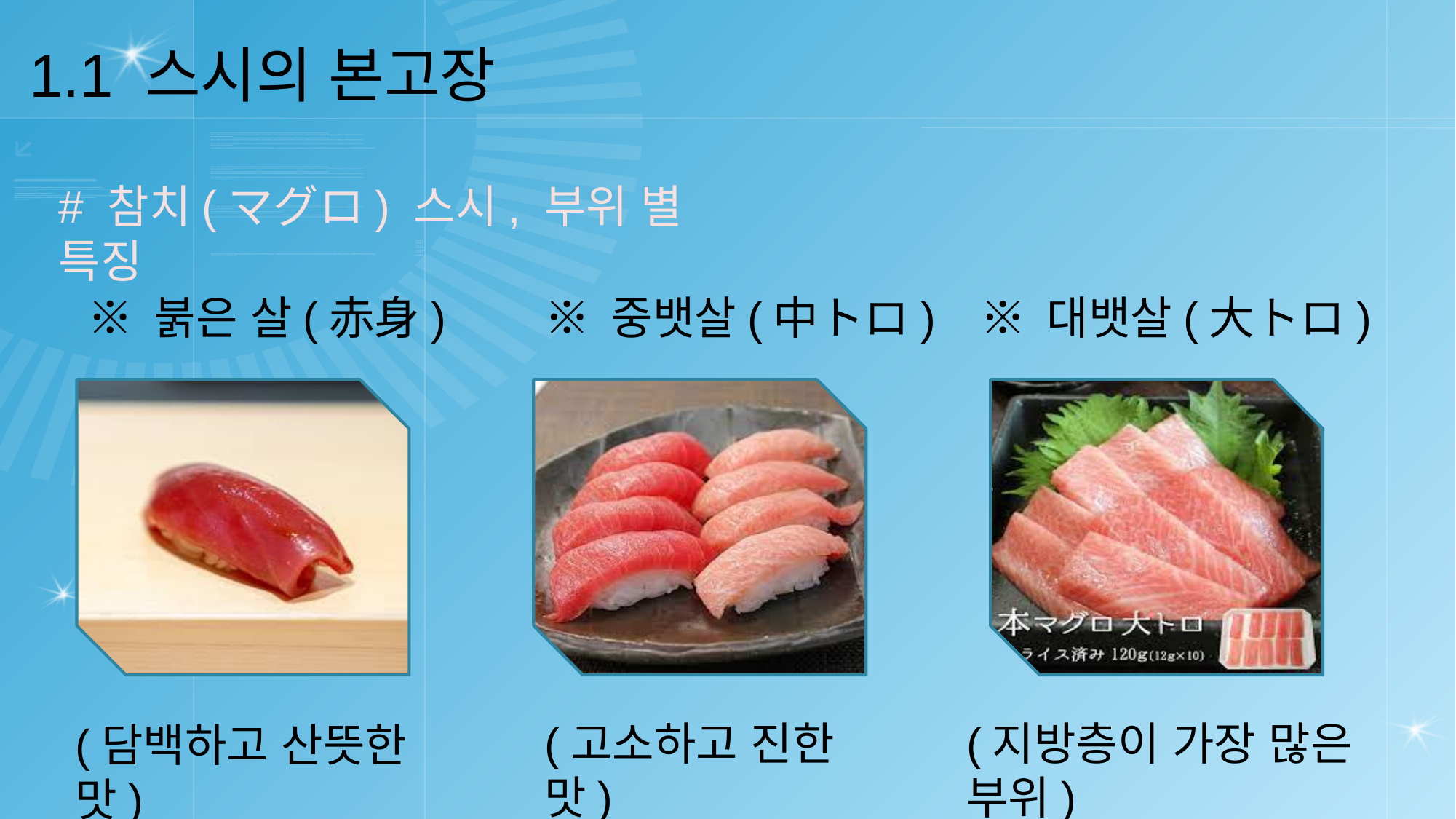

1.1 스시의 본고장
# 참치(マグロ) 스시, 부위 별 특징
※ 중뱃살(中トロ)
※ 대뱃살(大トロ)
※ 붉은 살(赤身)

(지방층이 가장 많은 부위)
(고소하고 진한 맛)
(담백하고 산뜻한 맛)